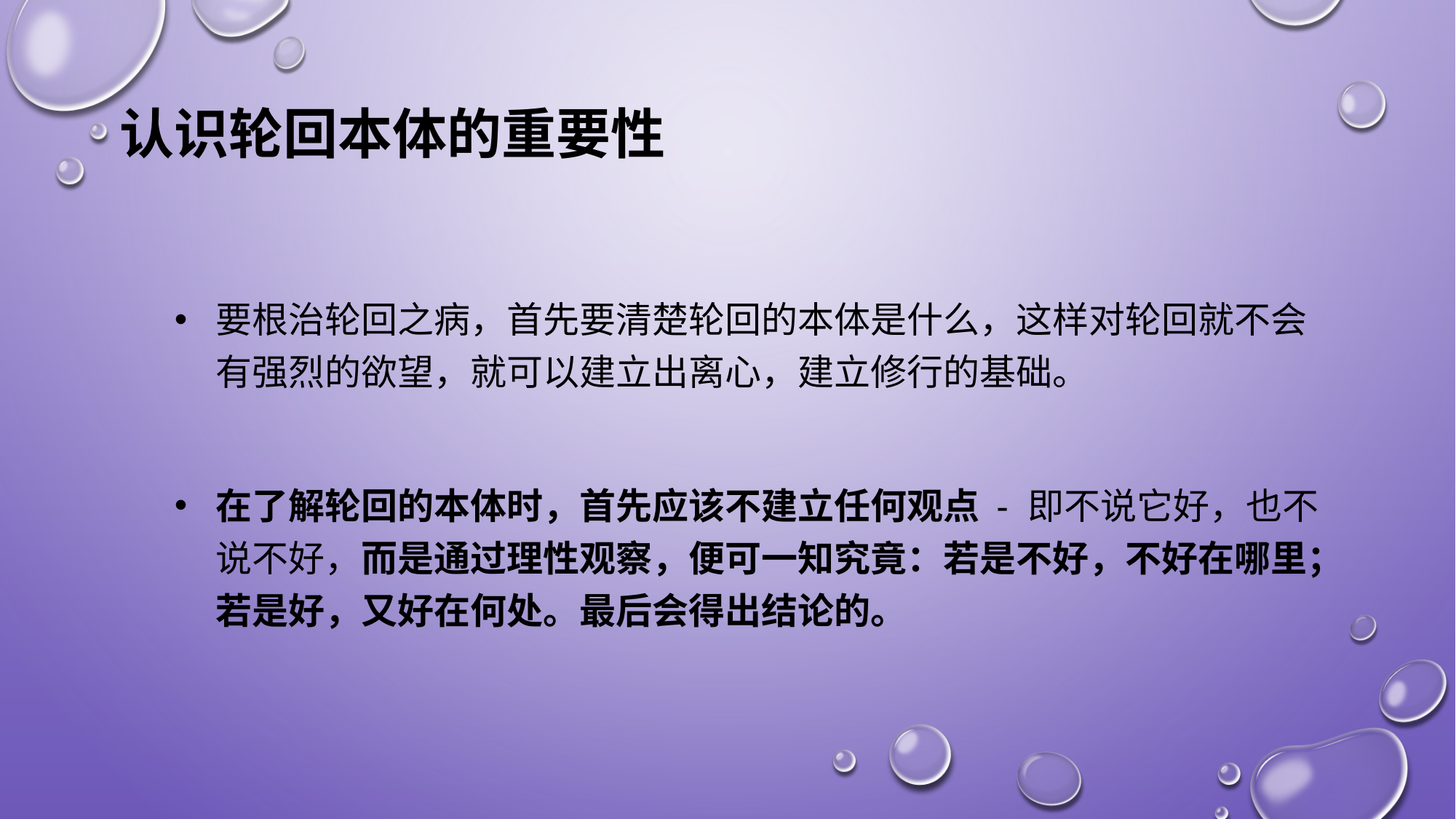

# 认识轮回本体的重要性
要根治轮回之病，首先要清楚轮回的本体是什么，这样对轮回就不会有强烈的欲望，就可以建立出离心，建立修行的基础。

在了解轮回的本体时，首先应该不建立任何观点 - 即不说它好，也不说不好，而是通过理性观察，便可一知究竟：若是不好，不好在哪里；若是好，又好在何处。最后会得出结论的。